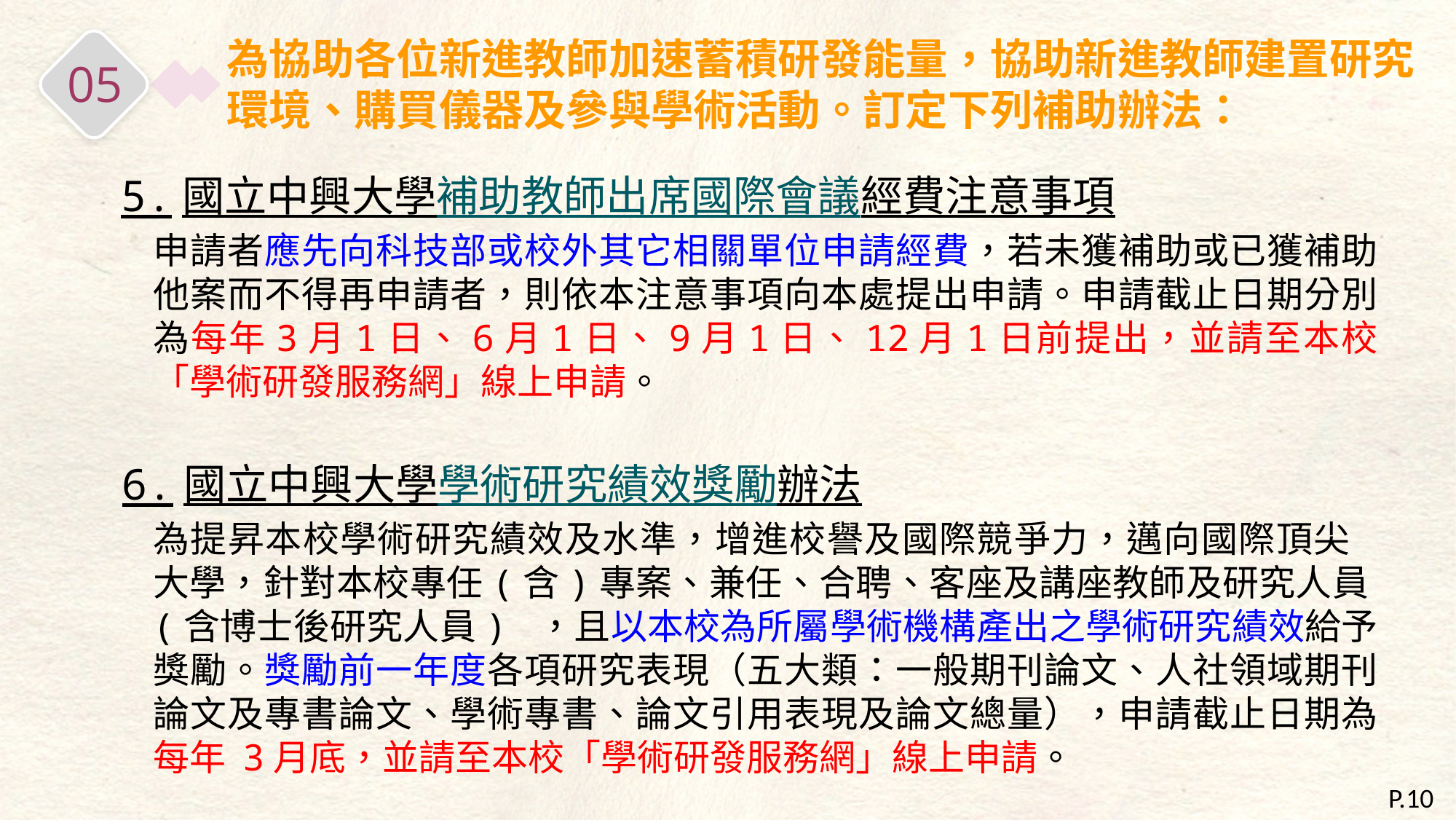

為協助各位新進教師加速蓄積研發能量，協助新進教師建置研究環境、購買儀器及參與學術活動。訂定下列補助辦法：

05

5.國立中興大學補助教師出席國際會議經費注意事項
申請者應先向科技部或校外其它相關單位申請經費，若未獲補助或已獲補助他案而不得再申請者，則依本注意事項向本處提出申請。申請截止日期分別為每年3月1日、6月1日、9月1日、12月1日前提出，並請至本校「學術研發服務網」線上申請。

6.國立中興大學學術研究績效獎勵辦法
為提昇本校學術研究績效及水準，增進校譽及國際競爭力，邁向國際頂尖    大學，針對本校專任(含)專案、兼任、合聘、客座及講座教師及研究人員(含博士後研究人員) ，且以本校為所屬學術機構產出之學術研究績效給予獎勵。獎勵前一年度各項研究表現（五大類：一般期刊論文、人社領域期刊論文及專書論文、學術專書、論文引用表現及論文總量），申請截止日期為每年 3月底，並請至本校「學術研發服務網」線上申請。